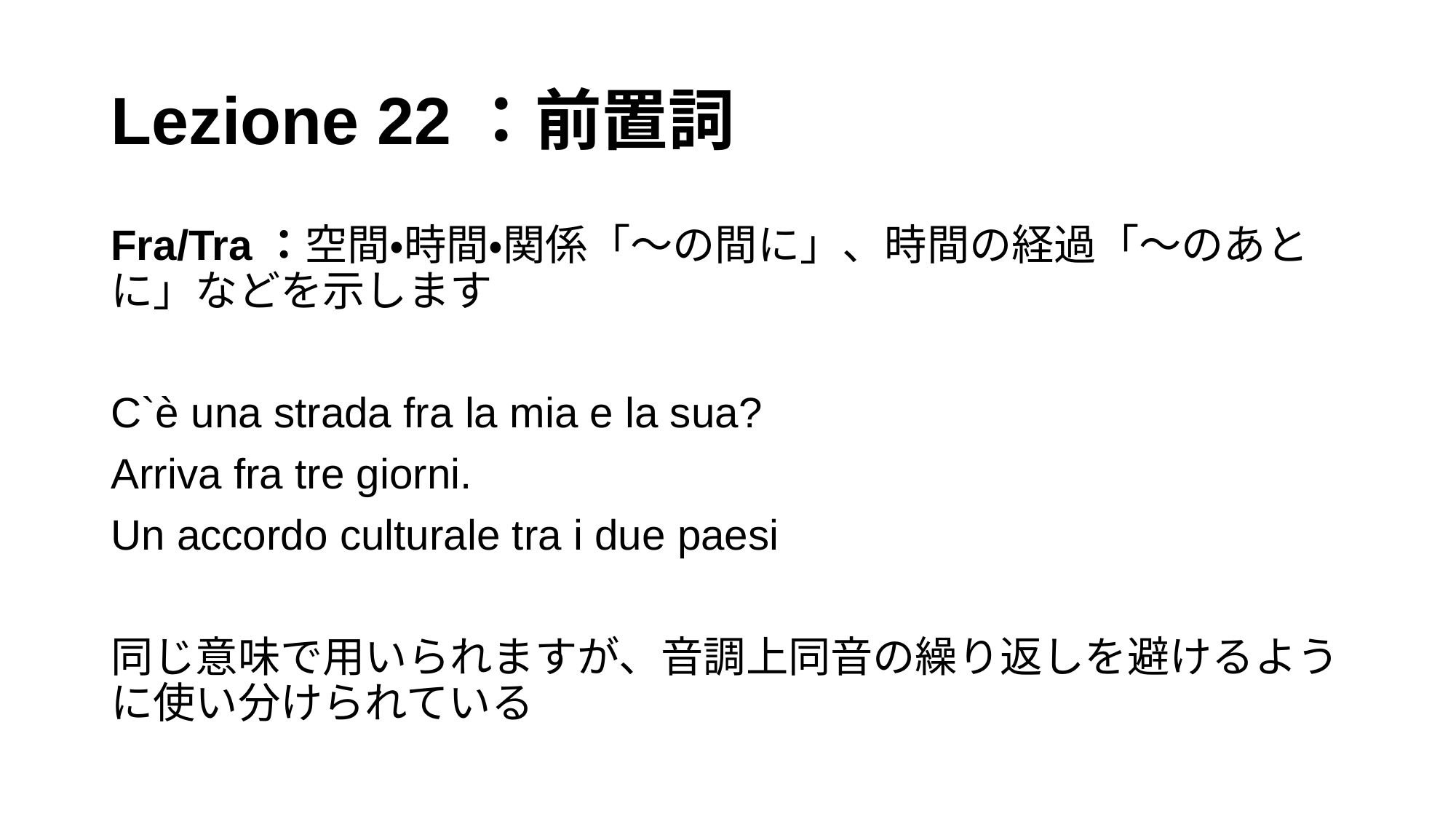

# Lezione 22：前置詞
Fra/Tra：空間・時間・関係「～の間に」、時間の経過「～のあとに」などを示します

C`è una strada fra la mia e la sua?
Arriva fra tre giorni.
Un accordo culturale tra i due paesi

同じ意味で用いられますが、音調上同音の繰り返しを避けるように使い分けられている